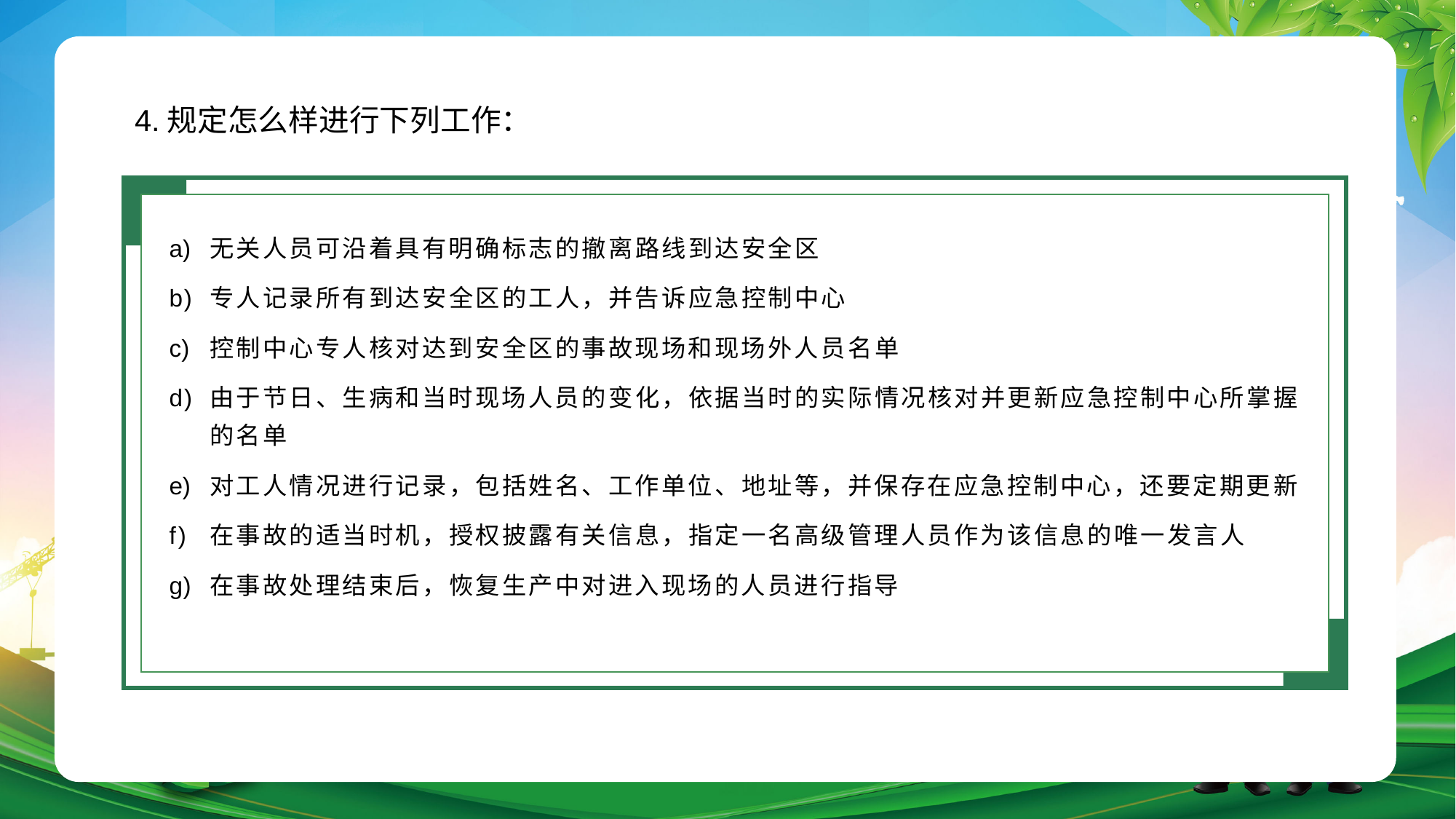

4.规定怎么样进行下列工作：

无关人员可沿着具有明确标志的撤离路线到达安全区
专人记录所有到达安全区的工人，并告诉应急控制中心
控制中心专人核对达到安全区的事故现场和现场外人员名单
由于节日、生病和当时现场人员的变化，依据当时的实际情况核对并更新应急控制中心所掌握的名单
对工人情况进行记录，包括姓名、工作单位、地址等，并保存在应急控制中心，还要定期更新
在事故的适当时机，授权披露有关信息，指定一名高级管理人员作为该信息的唯一发言人
在事故处理结束后，恢复生产中对进入现场的人员进行指导